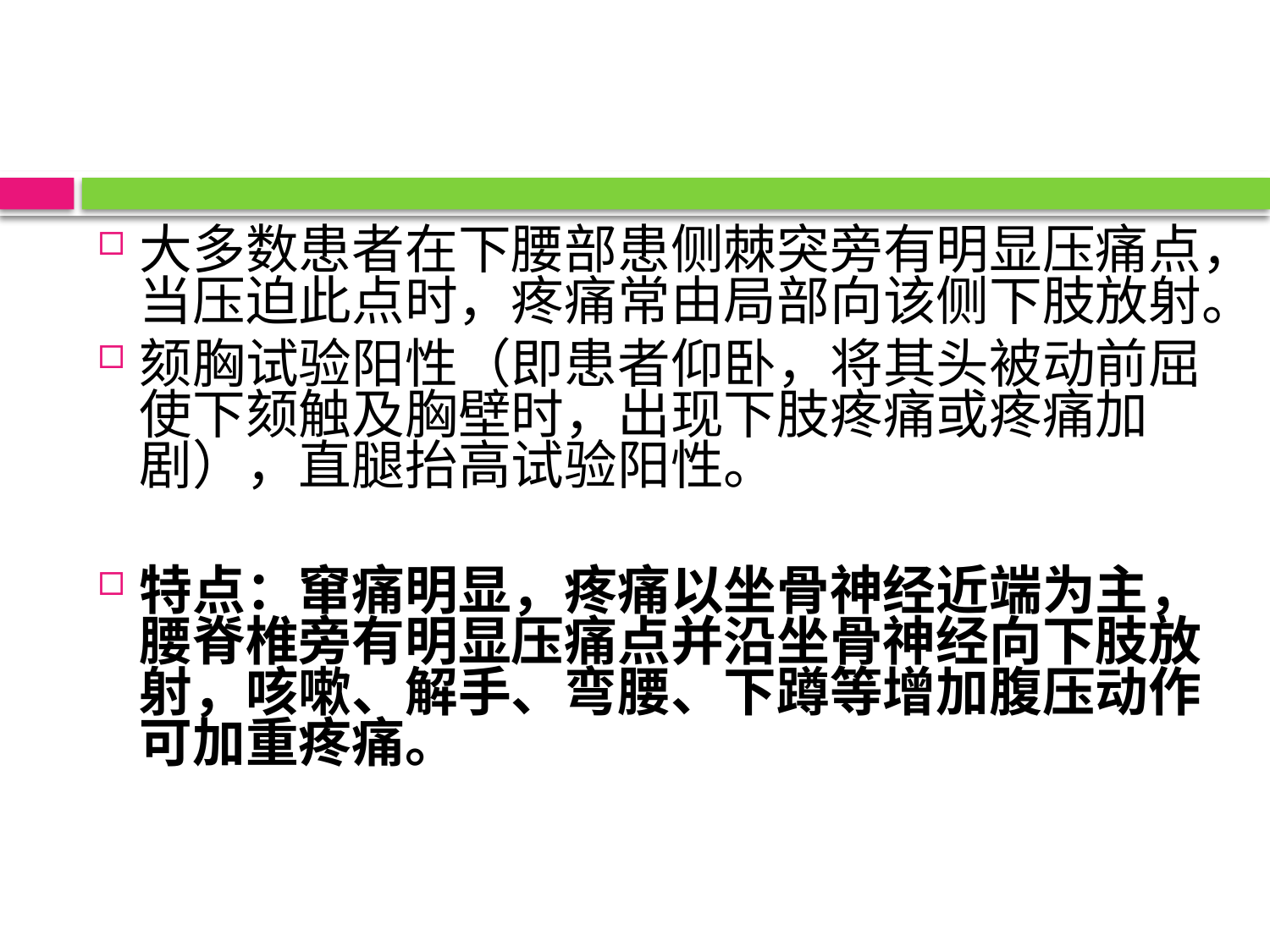

#
大多数患者在下腰部患侧棘突旁有明显压痛点，当压迫此点时，疼痛常由局部向该侧下肢放射。
颏胸试验阳性（即患者仰卧，将其头被动前屈使下颏触及胸壁时，出现下肢疼痛或疼痛加剧），直腿抬高试验阳性。

特点：窜痛明显，疼痛以坐骨神经近端为主，腰脊椎旁有明显压痛点并沿坐骨神经向下肢放射，咳嗽、解手、弯腰、下蹲等增加腹压动作可加重疼痛。